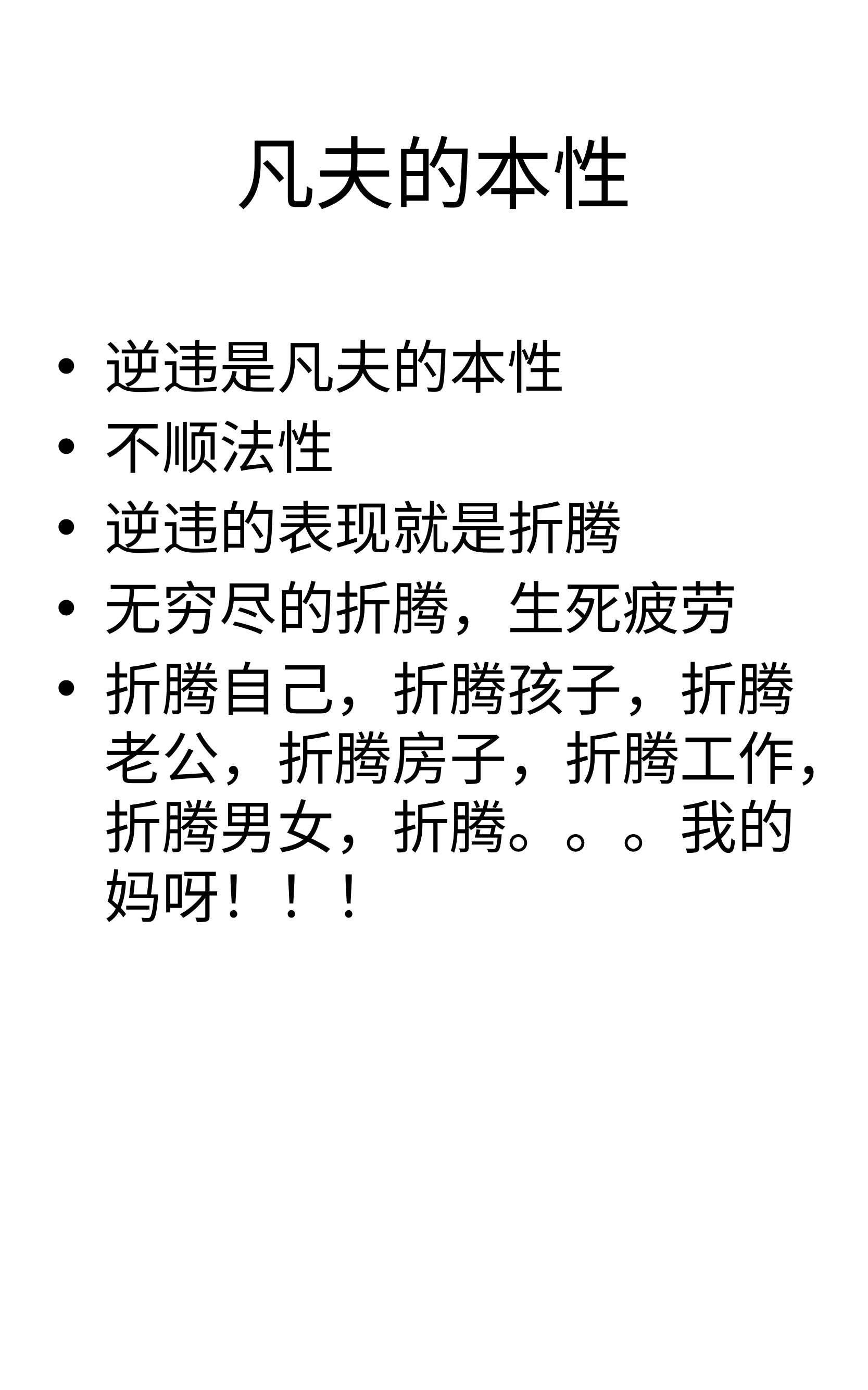

# 凡夫的本性
逆违是凡夫的本性
不顺法性
逆违的表现就是折腾
无穷尽的折腾，生死疲劳
折腾自己，折腾孩子，折腾老公，折腾房子，折腾工作，折腾男女，折腾。。。我的妈呀！！！